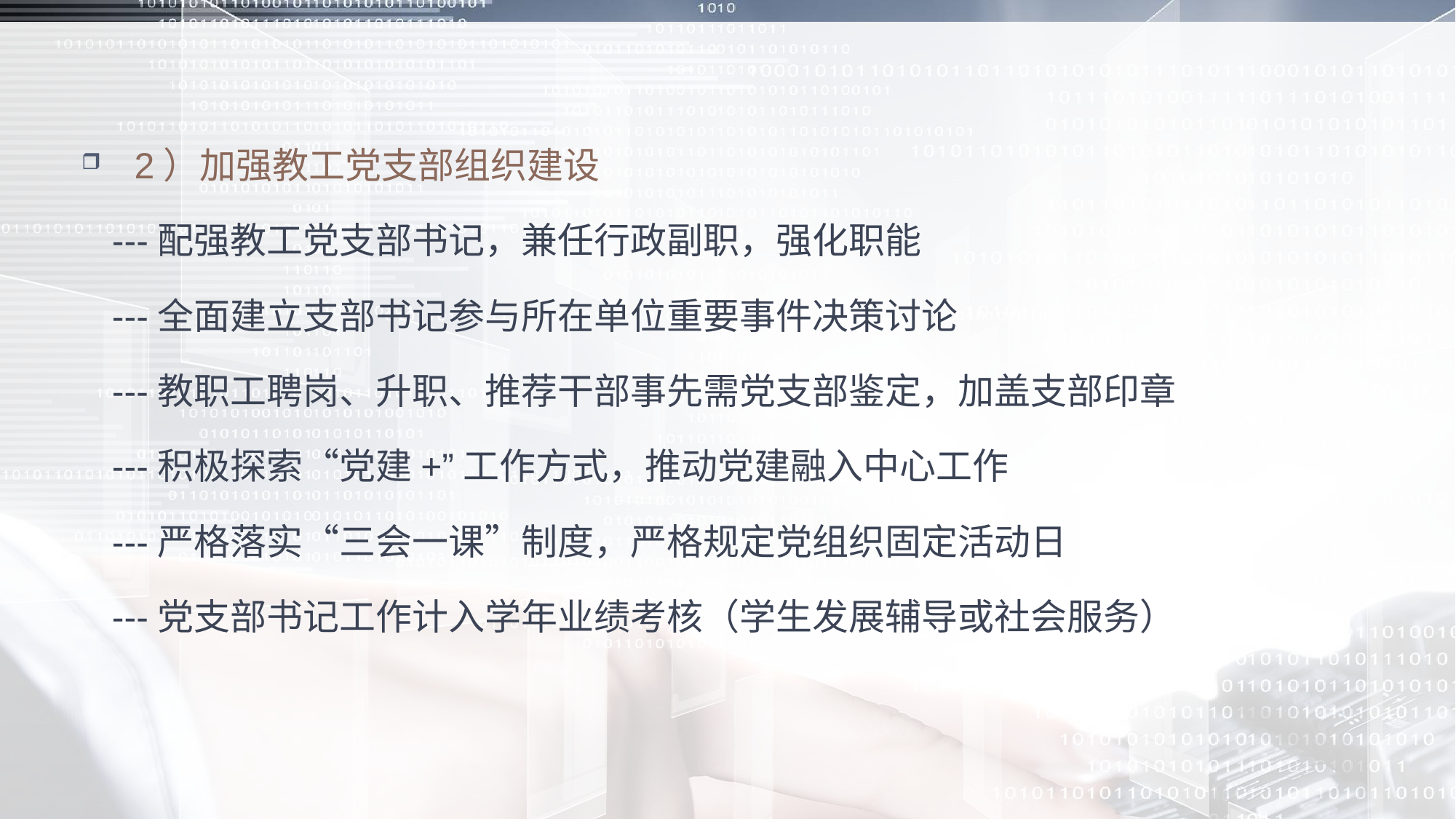

#
 2）加强教工党支部组织建设
   ---配强教工党支部书记，兼任行政副职，强化职能
   ---全面建立支部书记参与所在单位重要事件决策讨论
   ---教职工聘岗、升职、推荐干部事先需党支部鉴定，加盖支部印章
   ---积极探索“党建+”工作方式，推动党建融入中心工作
   ---严格落实“三会一课”制度，严格规定党组织固定活动日
   ---党支部书记工作计入学年业绩考核（学生发展辅导或社会服务）